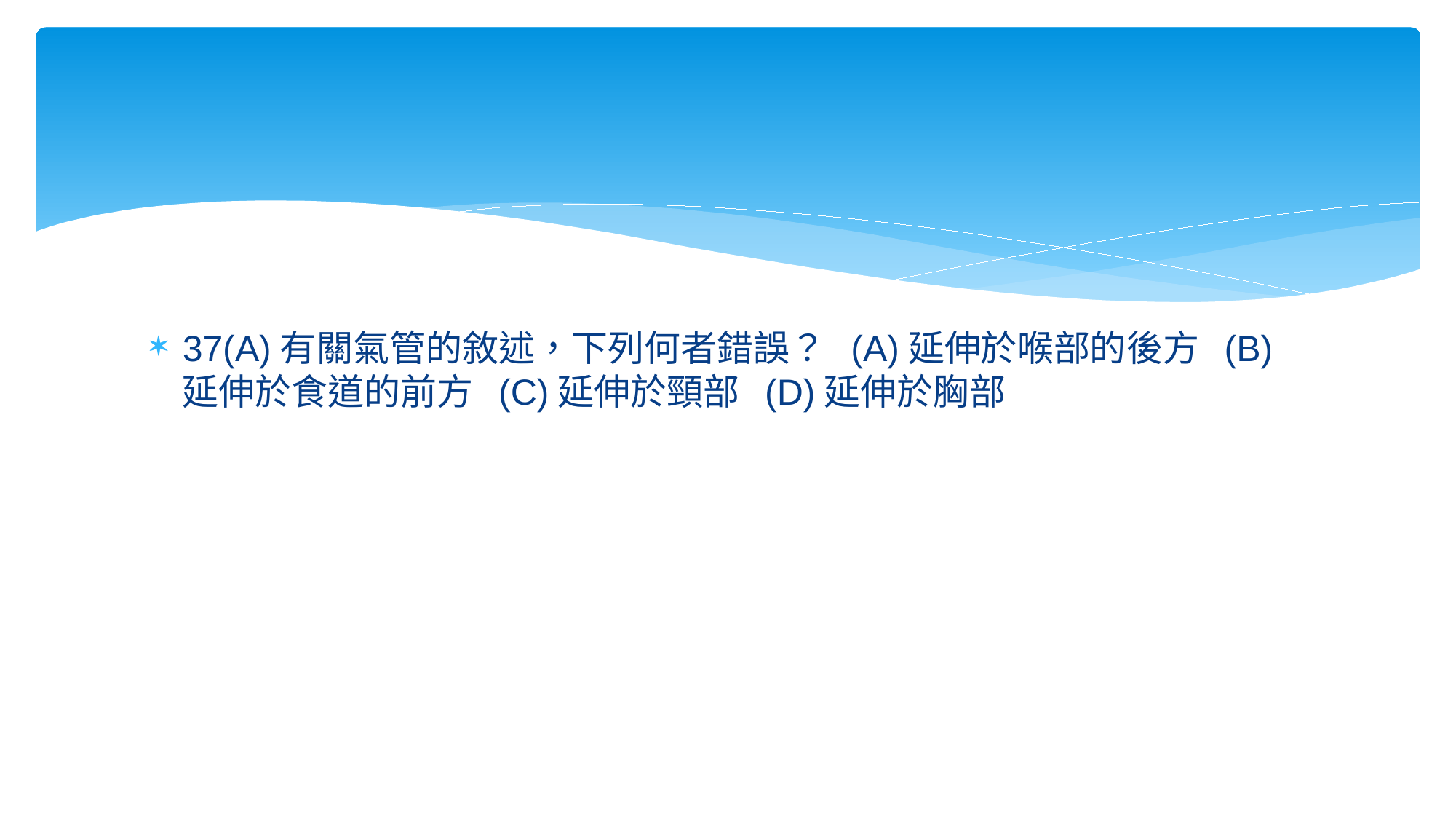

#
37(A)有關氣管的敘述，下列何者錯誤？  (A)延伸於喉部的後方  (B)延伸於食道的前方  (C)延伸於頸部  (D)延伸於胸部